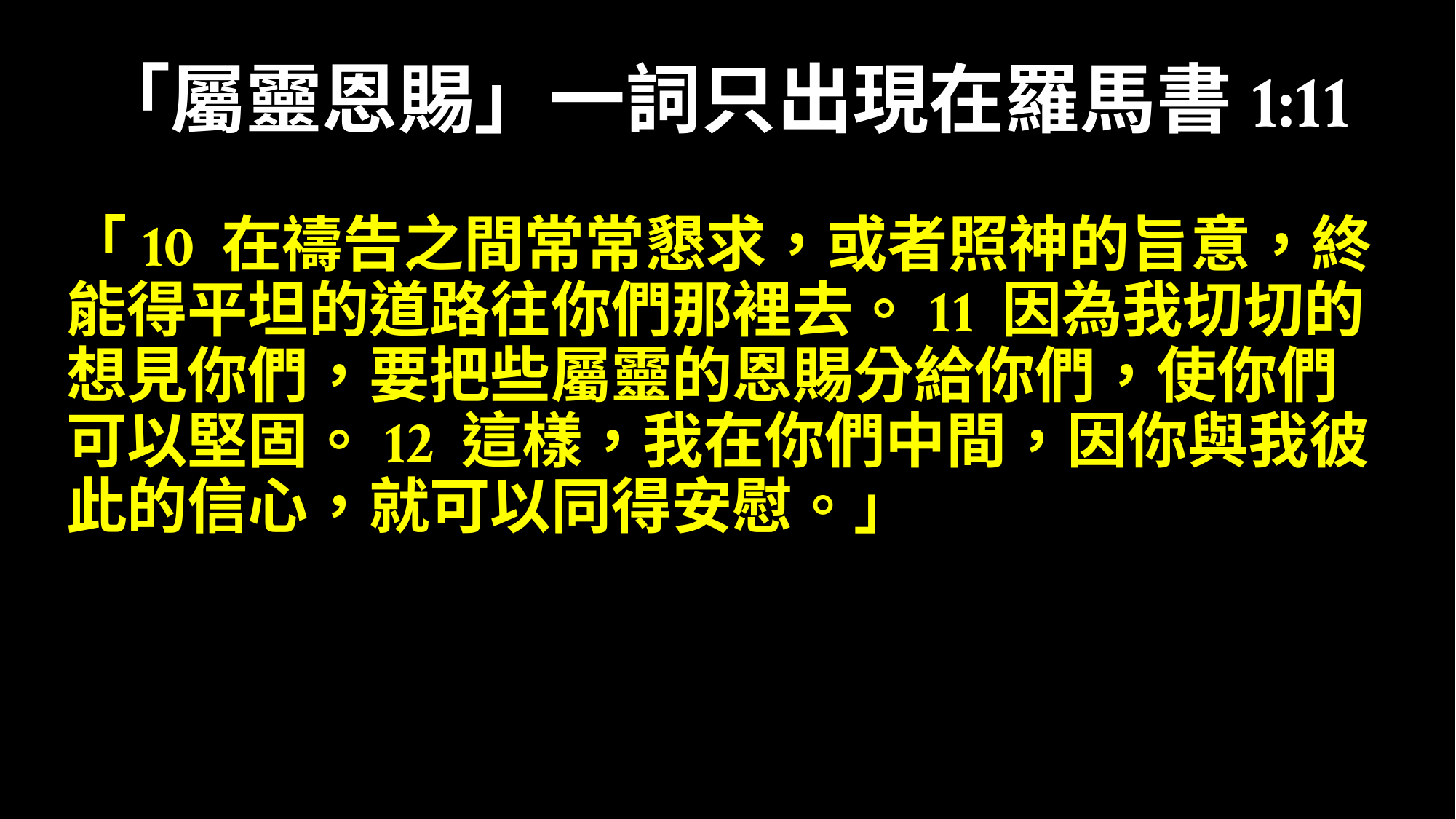

「屬靈恩賜」一詞只出現在羅馬書1:11

「10 在禱告之間常常懇求，或者照神的旨意，終能得平坦的道路往你們那裡去。11 因為我切切的想見你們，要把些屬靈的恩賜分給你們，使你們可以堅固。12 這樣，我在你們中間，因你與我彼此的信心，就可以同得安慰。」